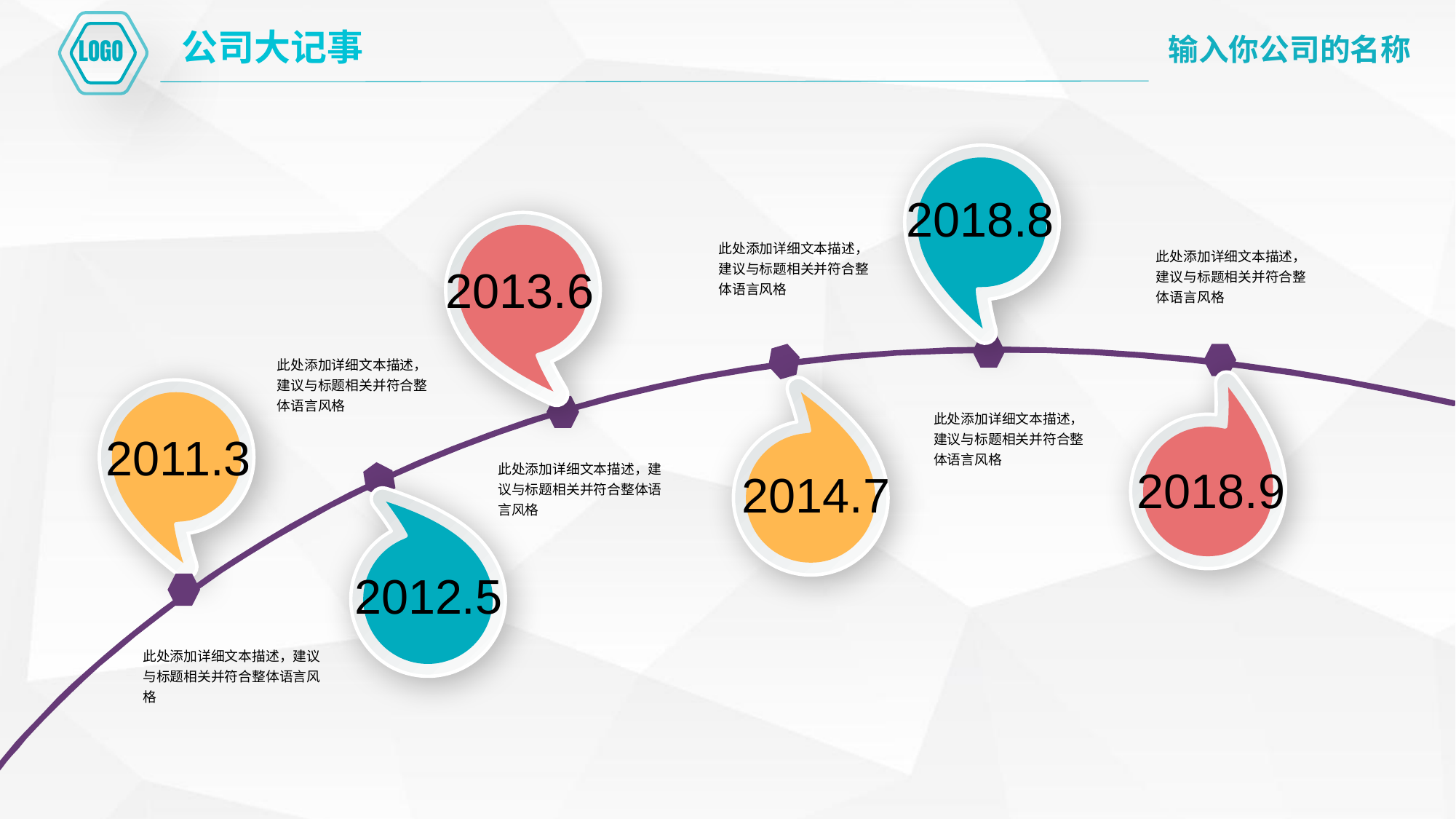

公司大记事

2018.8

此处添加详细文本描述，建议与标题相关并符合整体语言风格
此处添加详细文本描述，建议与标题相关并符合整体语言风格
2013.6

此处添加详细文本描述，建议与标题相关并符合整体语言风格

此处添加详细文本描述，建议与标题相关并符合整体语言风格
2011.3
2018.9
此处添加详细文本描述，建议与标题相关并符合整体语言风格
2014.7

2012.5

此处添加详细文本描述，建议与标题相关并符合整体语言风格